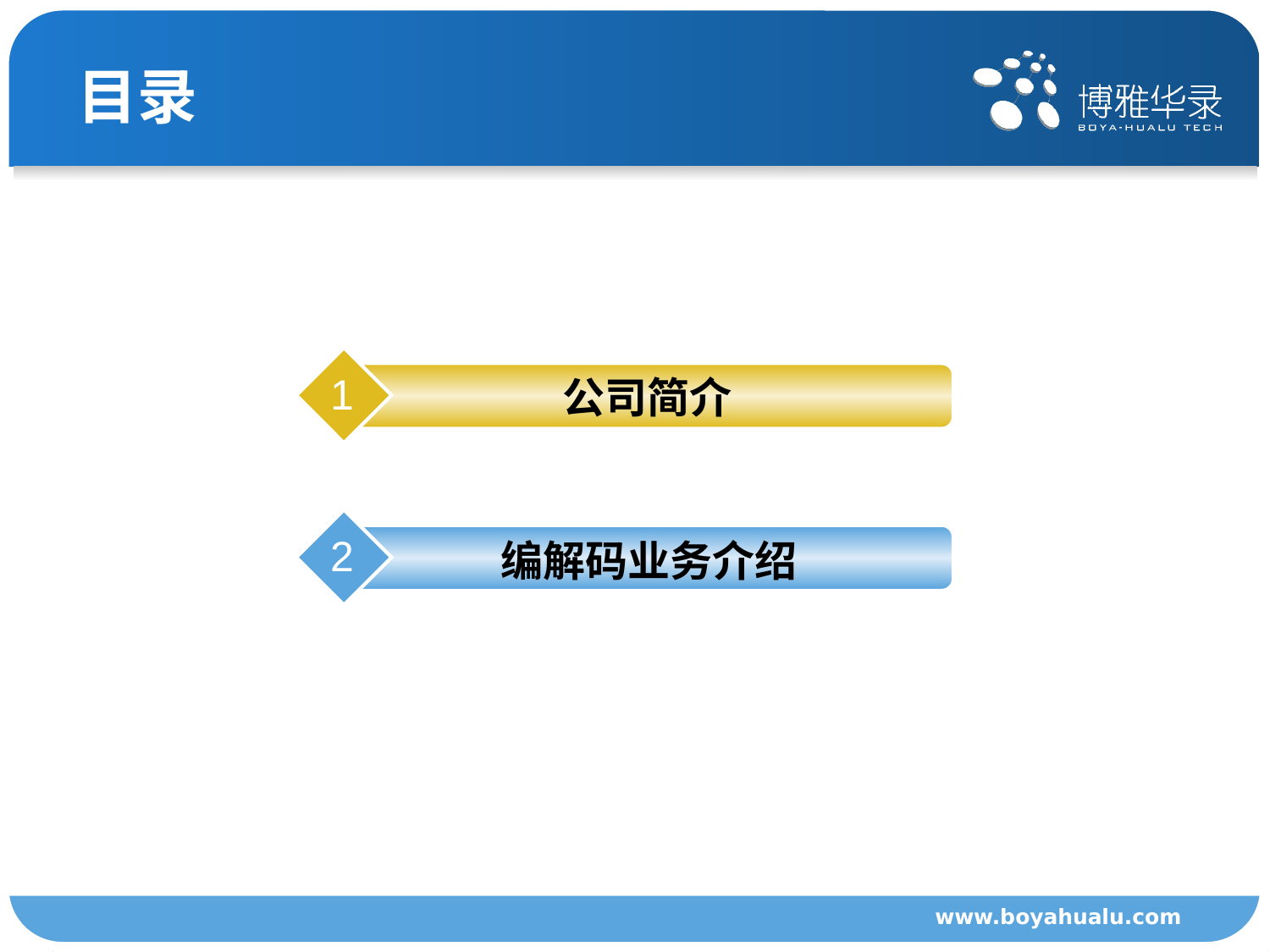

# 目录

1

公司简介

2

编解码业务介绍
www.boyahualu.com